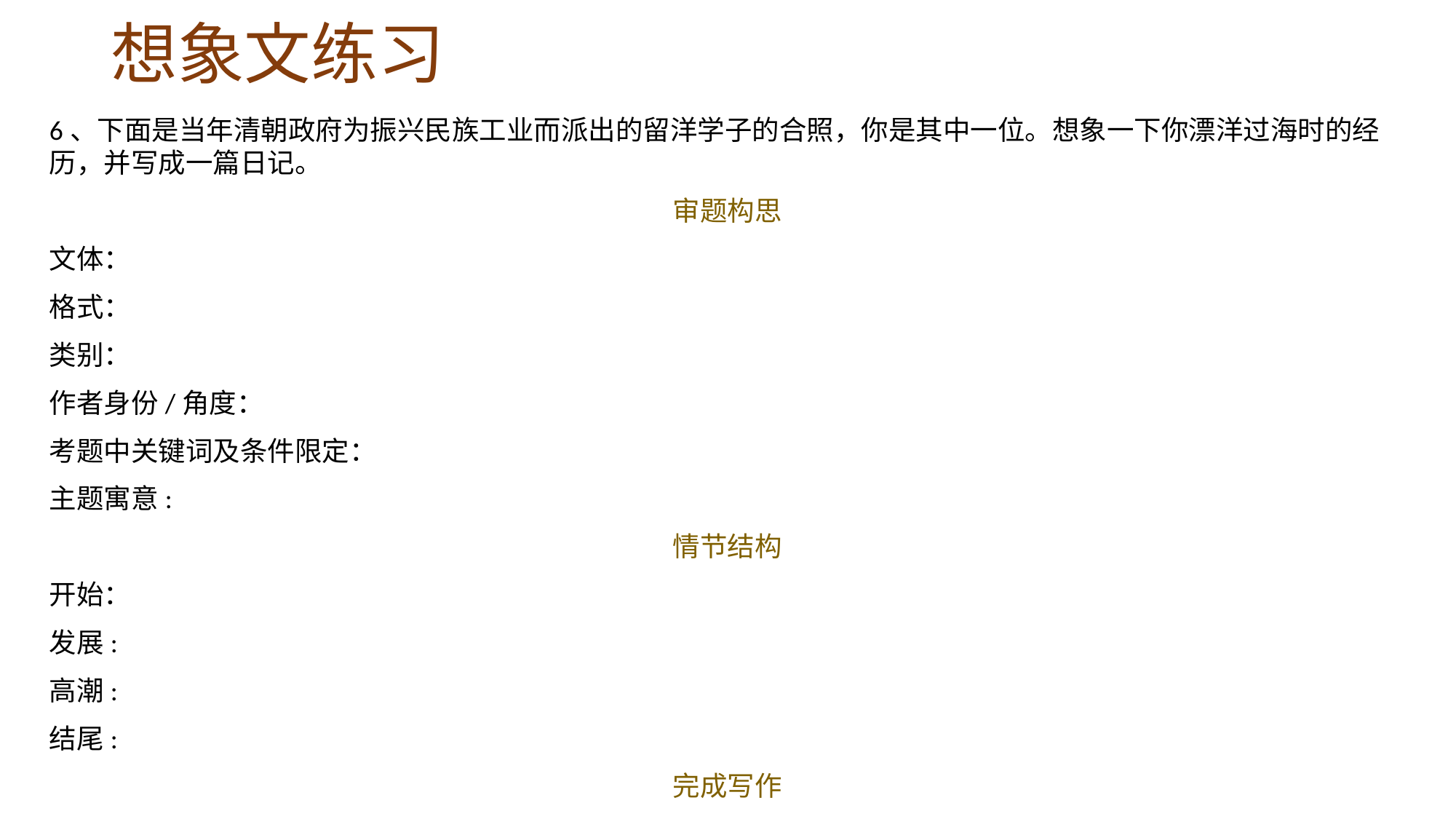

# 想象文练习
6、下面是当年清朝政府为振兴民族工业而派出的留洋学子的合照，你是其中一位。想象一下你漂洋过海时的经历，并写成一篇日记。
审题构思
文体：
格式：
类别：
作者身份/角度：
考题中关键词及条件限定：
主题寓意:
情节结构
开始：
发展:
高潮:
结尾:
完成写作